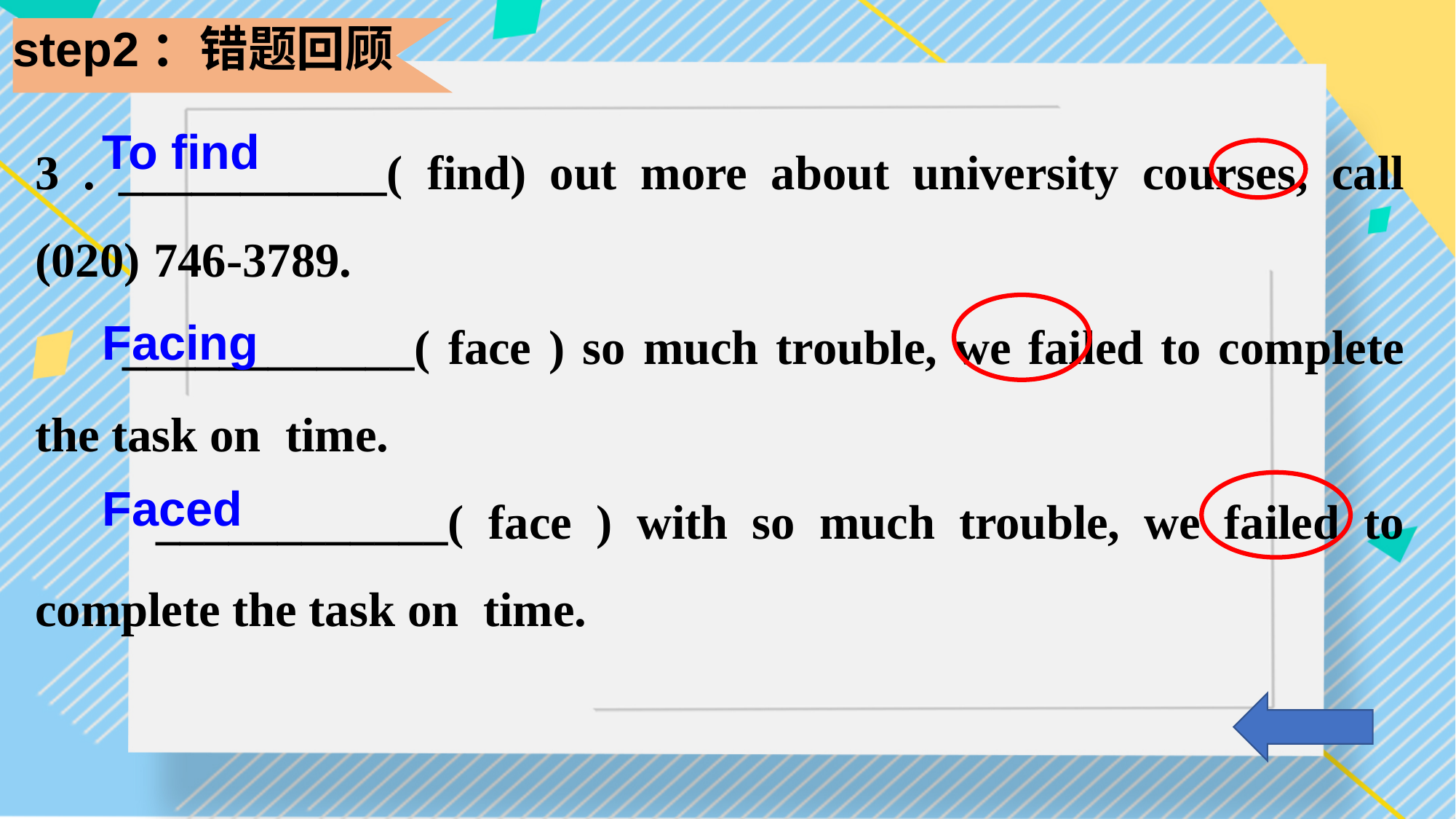

step2：错题回顾

3 . ___________( find) out more about university courses, call (020) 746-3789.
     ____________( face ) so much trouble, we failed to complete the task on  time.
     ____________( face ) with so much trouble, we failed to complete the task on  time.

To find

Facing
Faced